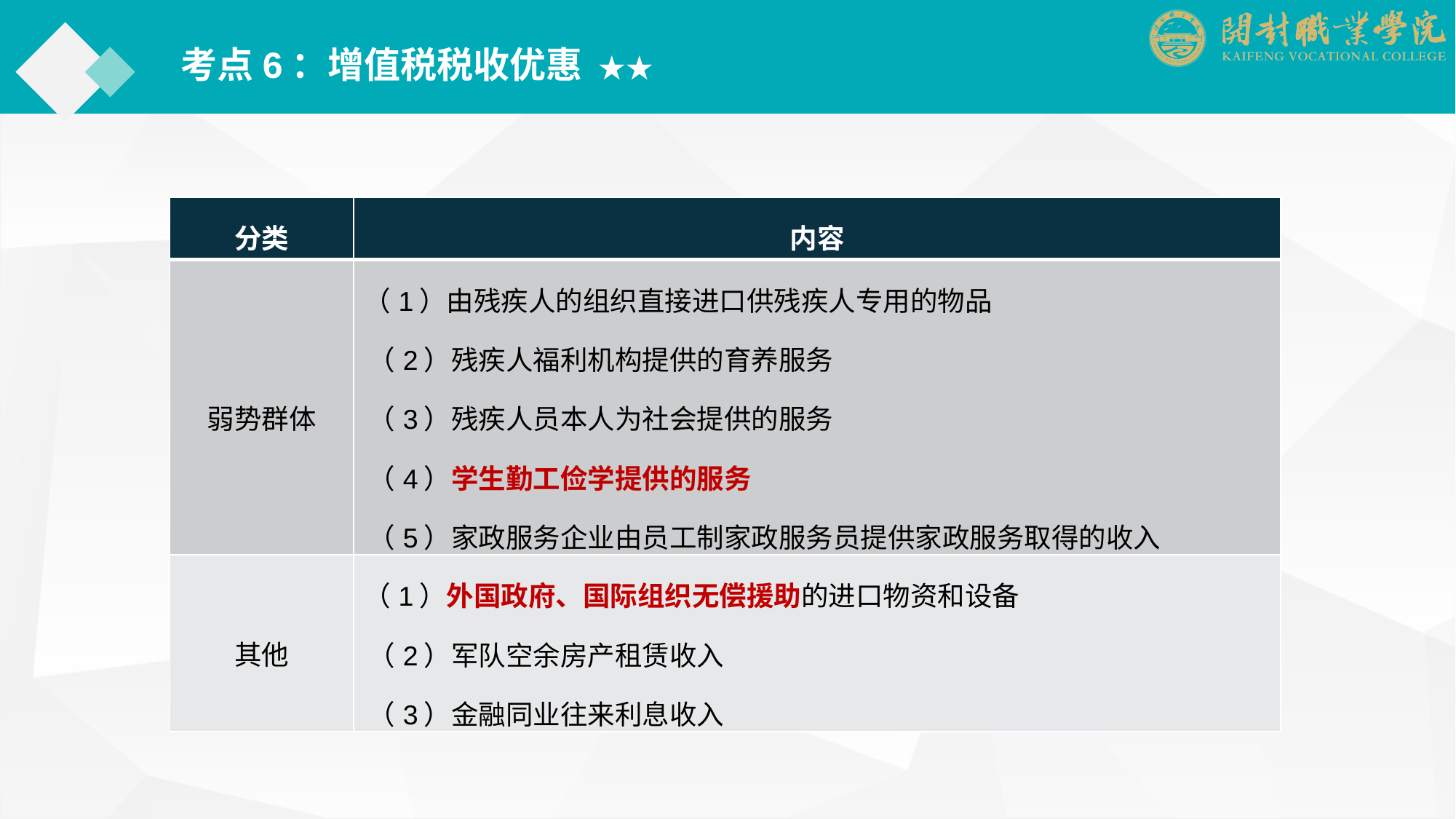

考点6：增值税税收优惠  ★★
| 分类 | 内容 |
| --- | --- |
| 弱势群体 | （1）由残疾人的组织直接进口供残疾人专用的物品 （2）残疾人福利机构提供的育养服务 （3）残疾人员本人为社会提供的服务 （4）学生勤工俭学提供的服务 （5）家政服务企业由员工制家政服务员提供家政服务取得的收入 |
| 其他 | （1）外国政府、国际组织无偿援助的进口物资和设备 （2）军队空余房产租赁收入 （3）金融同业往来利息收入 |